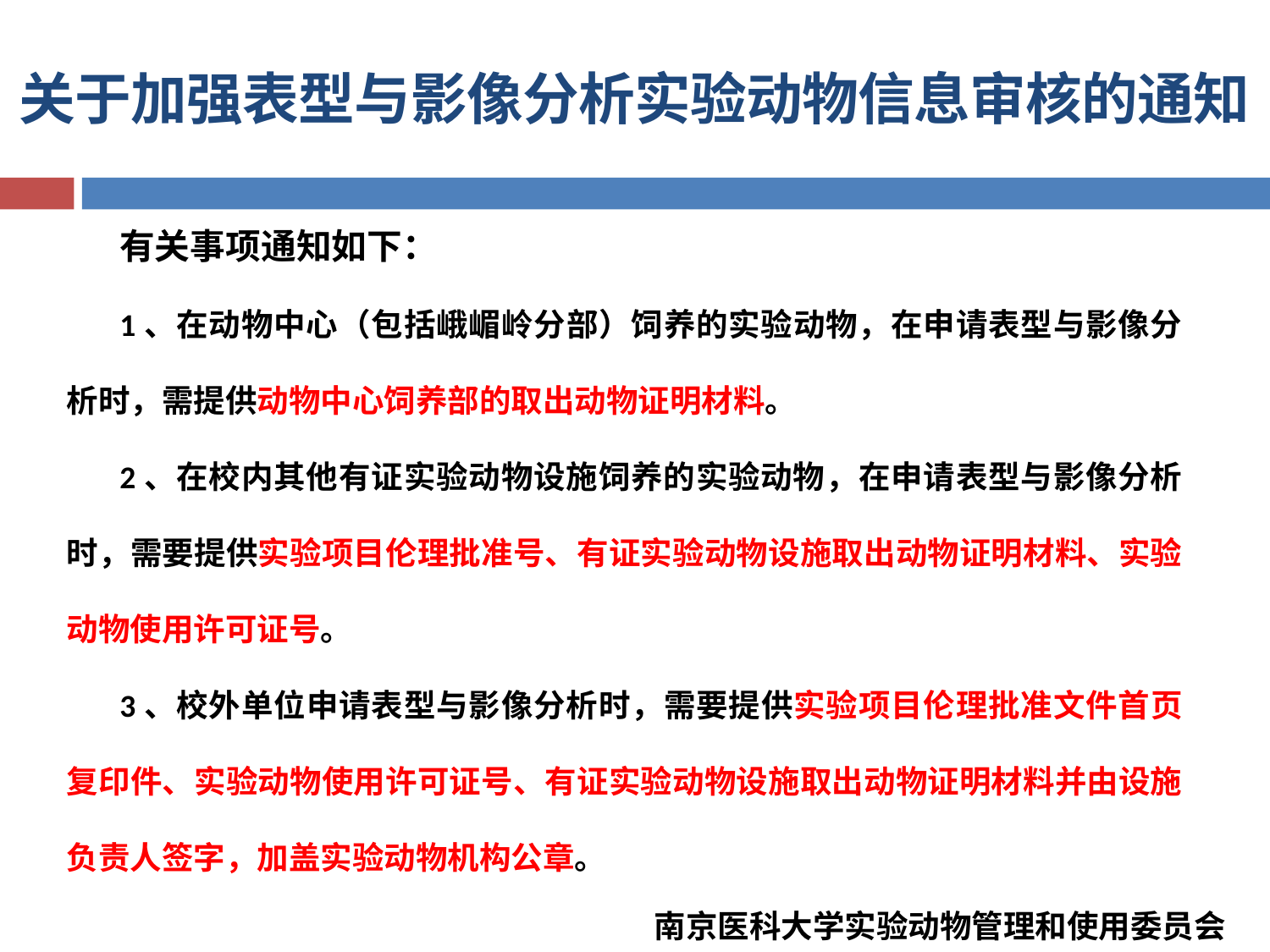

关于加强表型与影像分析实验动物信息审核的通知
有关事项通知如下：
1、在动物中心（包括峨嵋岭分部）饲养的实验动物，在申请表型与影像分析时，需提供动物中心饲养部的取出动物证明材料。
2、在校内其他有证实验动物设施饲养的实验动物，在申请表型与影像分析时，需要提供实验项目伦理批准号、有证实验动物设施取出动物证明材料、实验动物使用许可证号。
3、校外单位申请表型与影像分析时，需要提供实验项目伦理批准文件首页复印件、实验动物使用许可证号、有证实验动物设施取出动物证明材料并由设施负责人签字，加盖实验动物机构公章。

南京医科大学实验动物管理和使用委员会